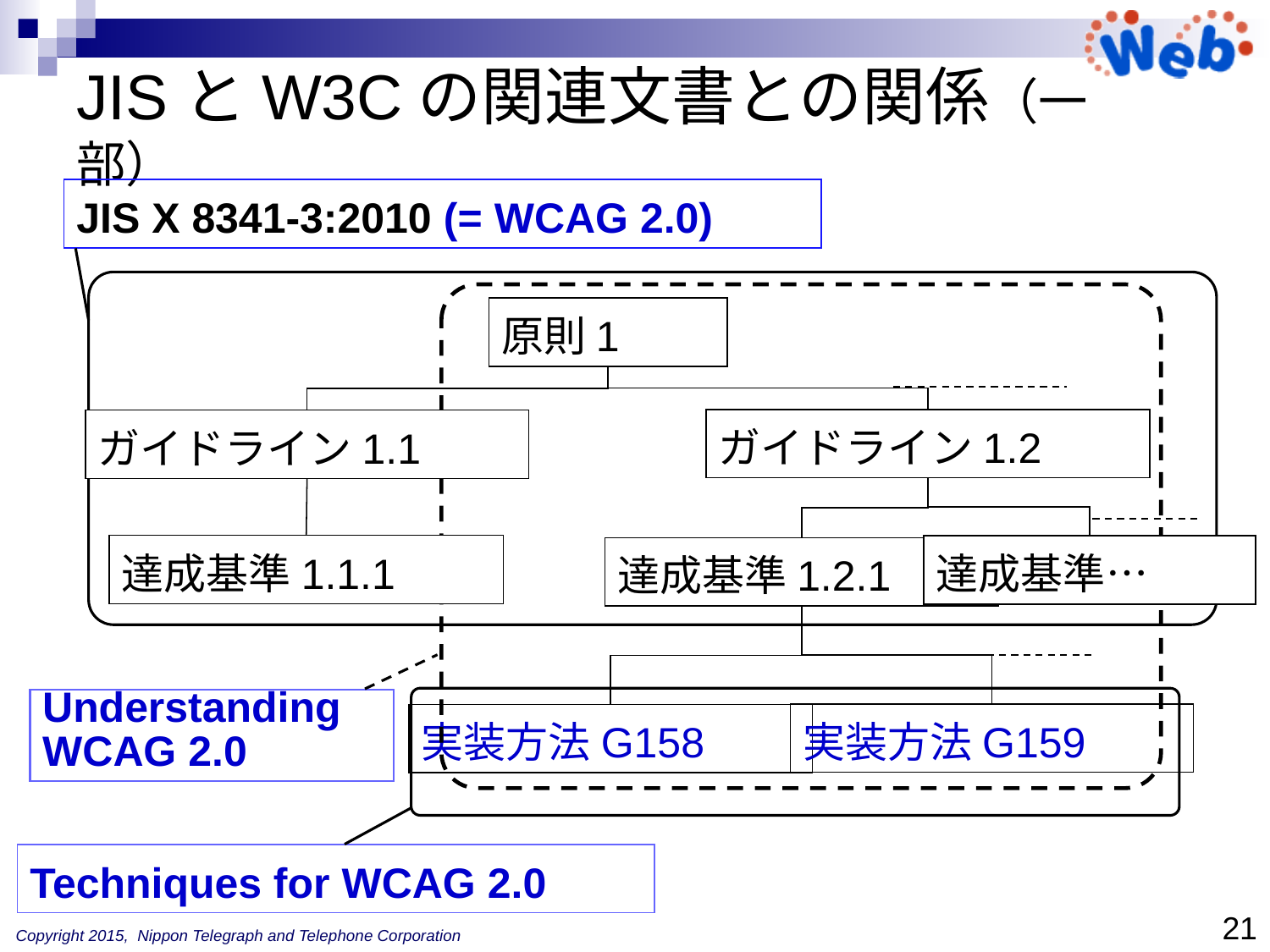

# JISとW3Cの関連文書との関係（一部）
JIS X 8341-3:2010 (= WCAG 2.0)

原則1
ガイドライン1.2
ガイドライン1.1
達成基準1.1.1
達成基準…
達成基準1.2.1

Understanding
WCAG 2.0
実装方法G159
実装方法G158

Techniques for WCAG 2.0
21